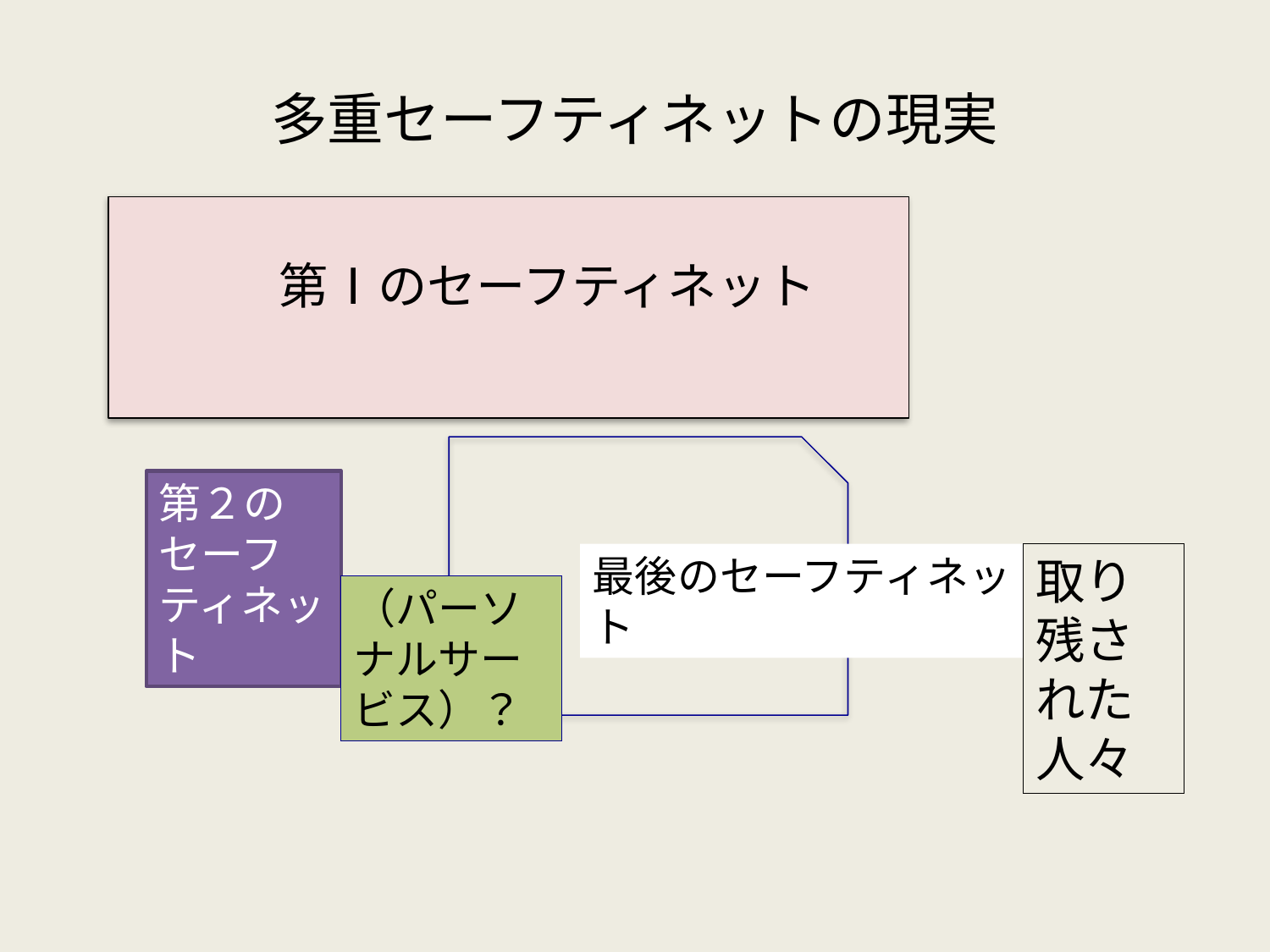

# 多重セーフティネットの現実

第Ⅰのセーフティネット

第２のセーフティネット
最後のセーフティネット
取り残された人々
（パーソナルサービス）？